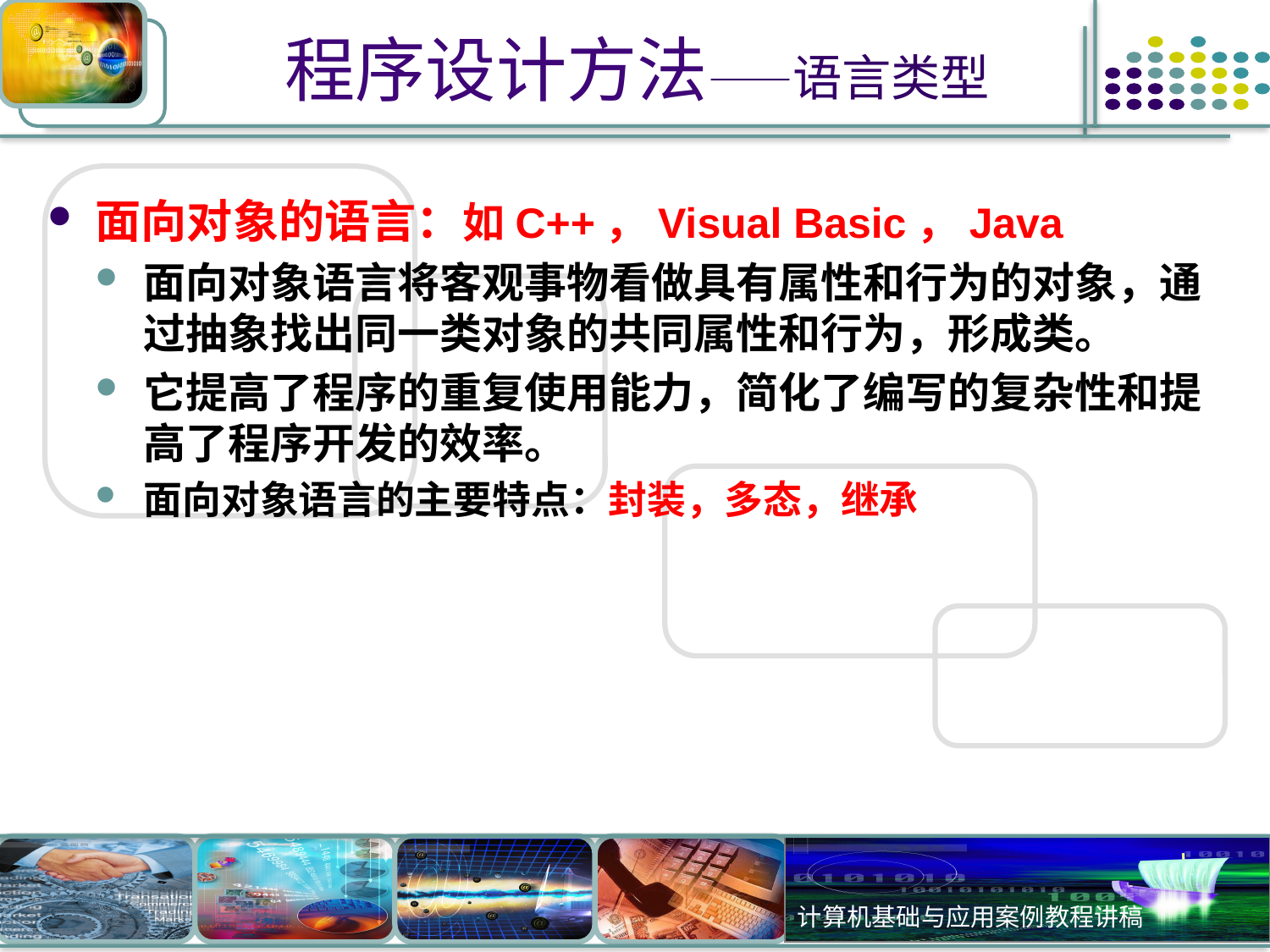

# 程序设计方法——语言类型
面向对象的语言：如C++，Visual Basic，Java
面向对象语言将客观事物看做具有属性和行为的对象，通过抽象找出同一类对象的共同属性和行为，形成类。
它提高了程序的重复使用能力，简化了编写的复杂性和提高了程序开发的效率。
面向对象语言的主要特点：封装，多态，继承